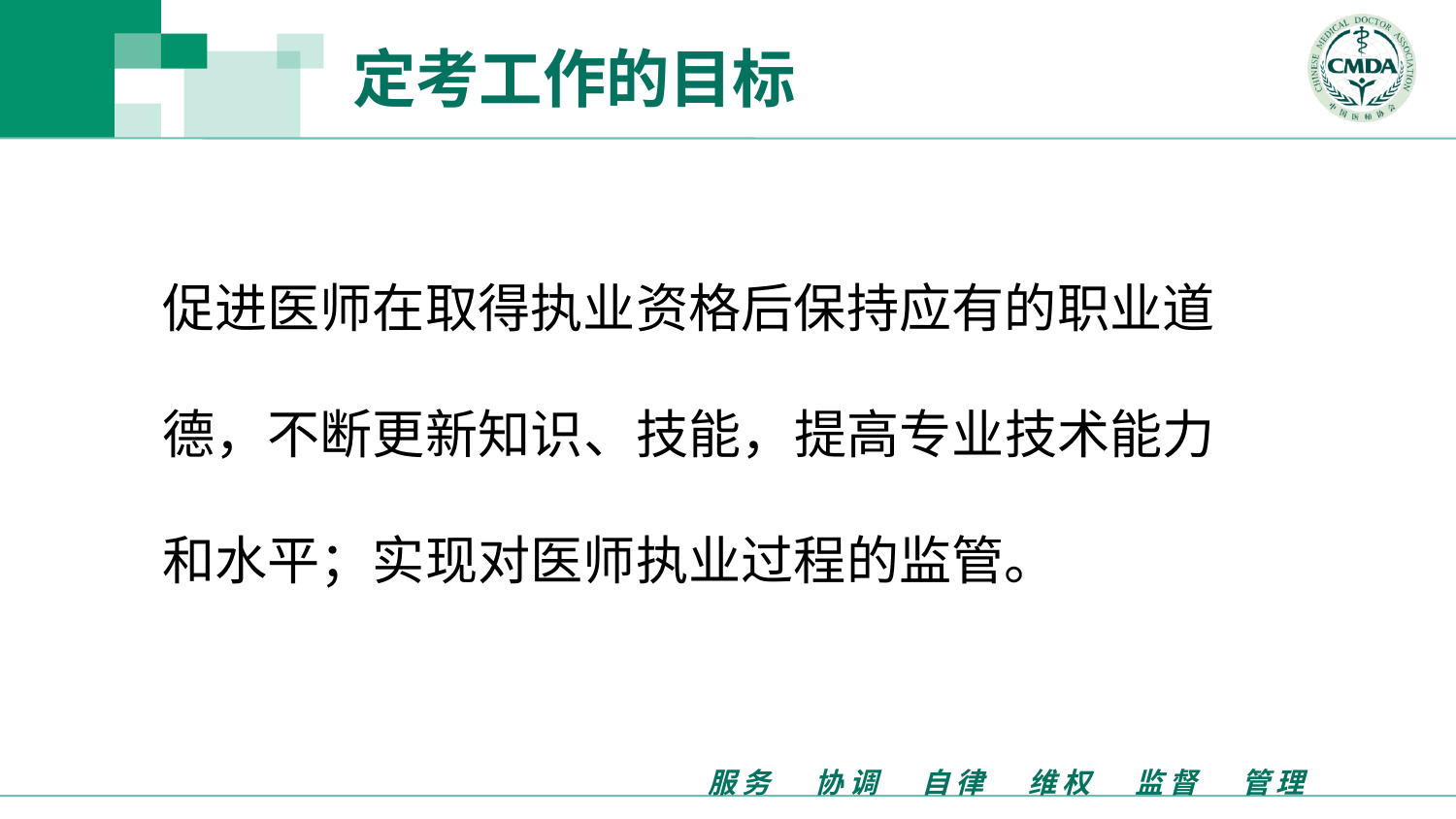

# 定考工作的目标
促进医师在取得执业资格后保持应有的职业道德，不断更新知识、技能，提高专业技术能力和水平；实现对医师执业过程的监管。